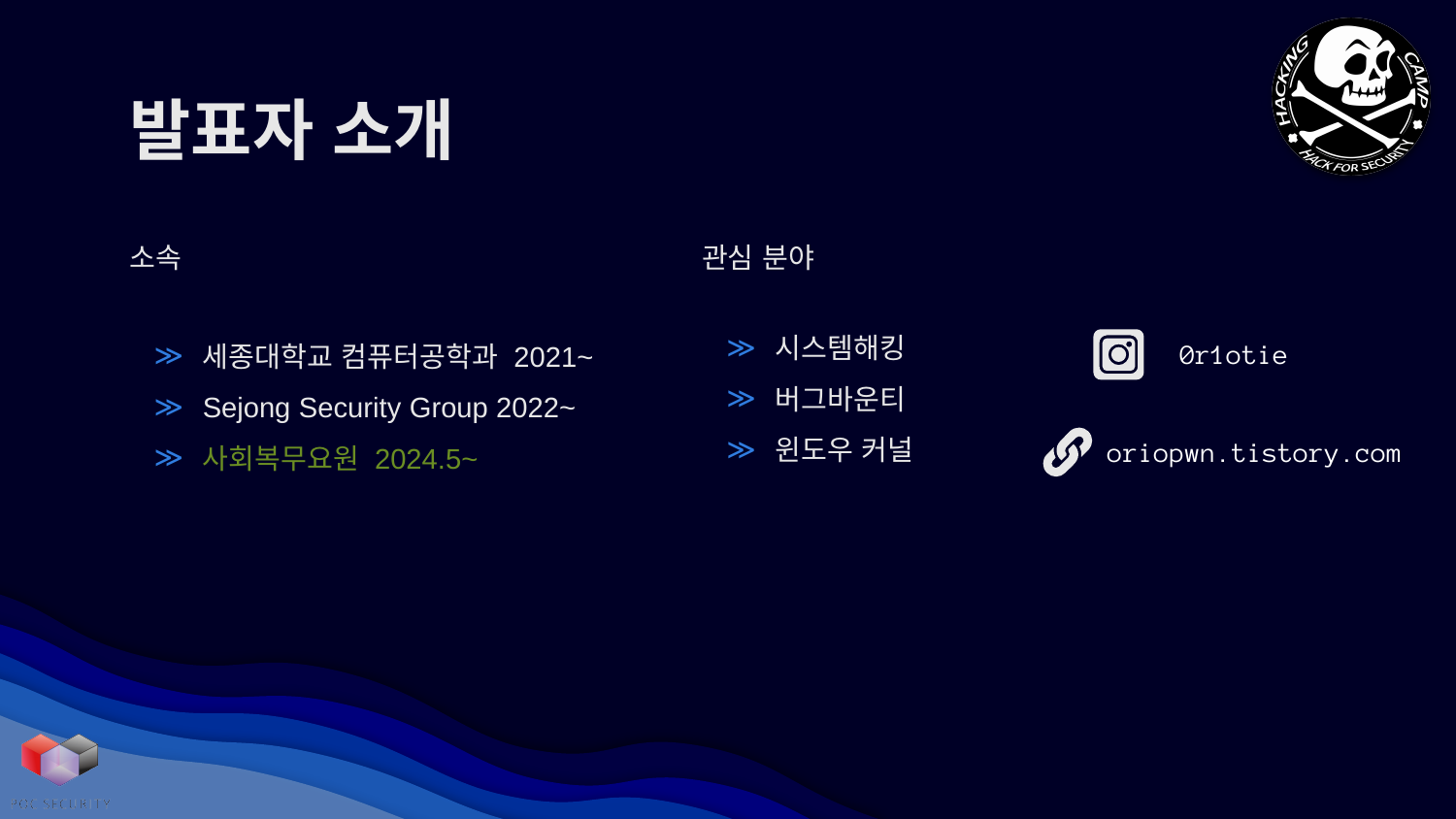

# 발표자 소개
소속
관심 분야
시스템해킹
버그바운티
윈도우 커널
세종대학교 컴퓨터공학과 2021~
Sejong Security Group 2022~
사회복무요원 2024.5~

0r1otie
oriopwn.tistory.com